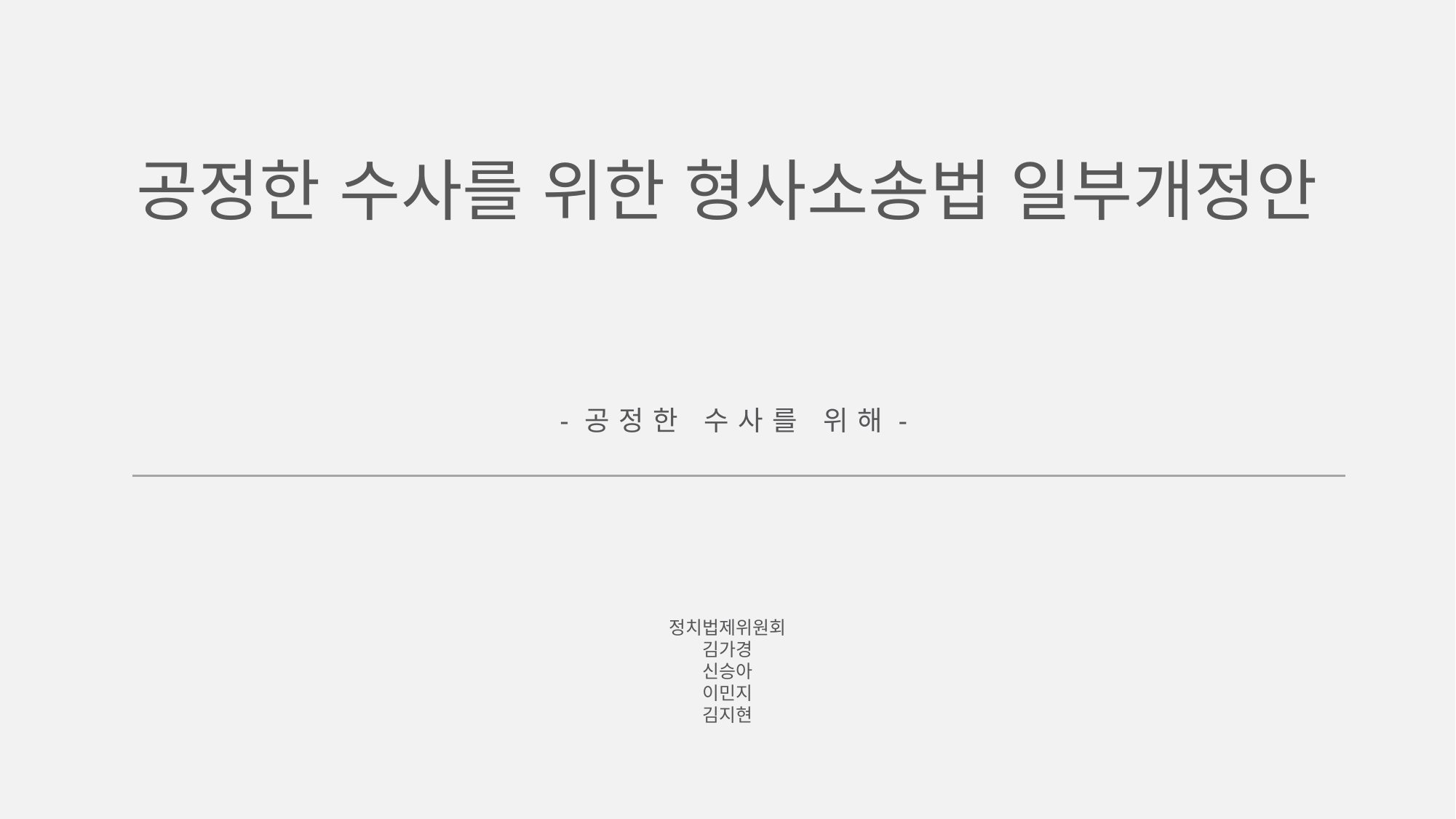

공정한 수사를 위한 형사소송법 일부개정안

-공정한 수사를 위해-
정치법제위원회
김가경
신승아
이민지
김지현